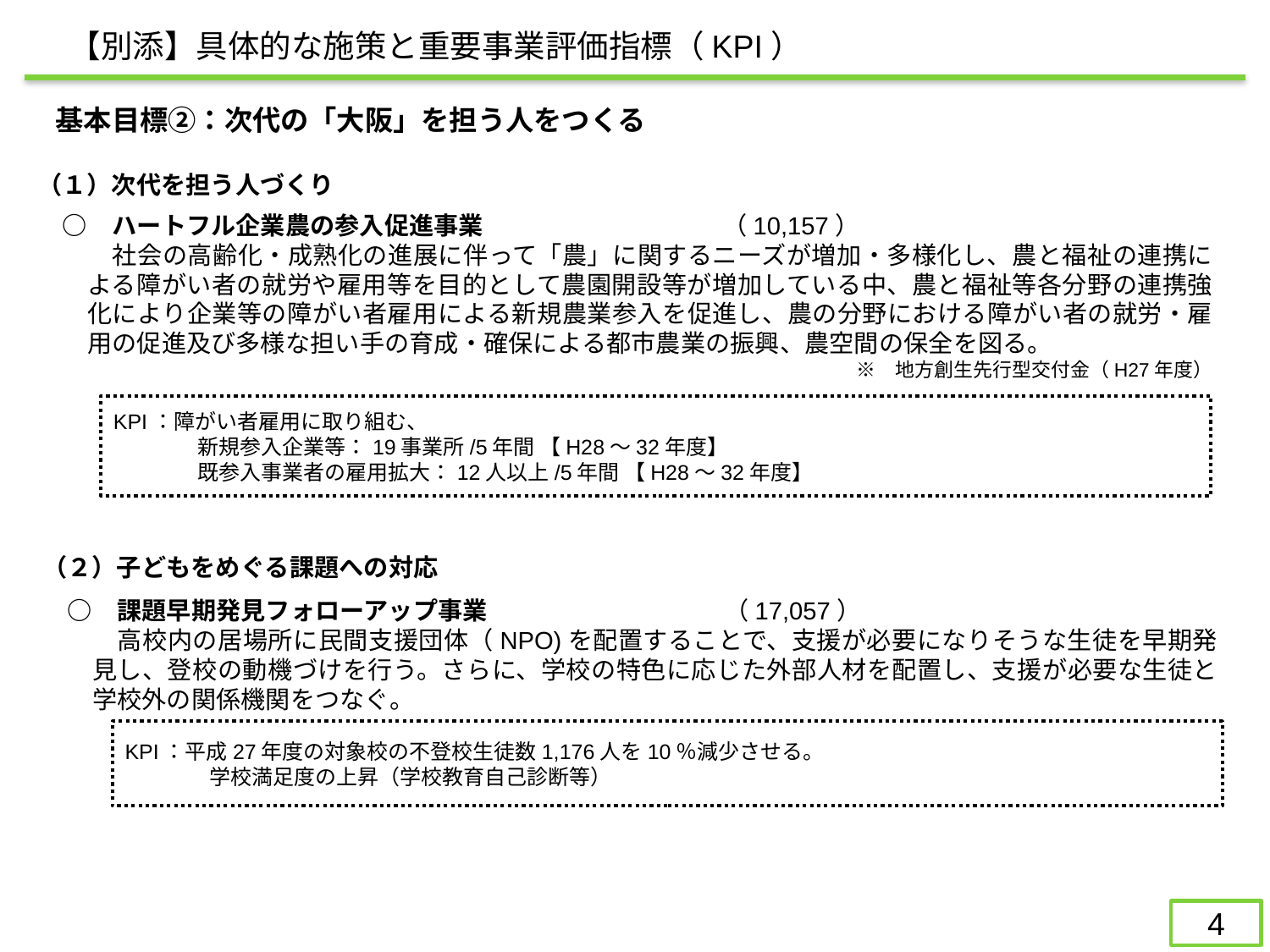

【別添】具体的な施策と重要事業評価指標（KPI）
　基本目標②：次代の「大阪」を担う人をつくる
（１）次代を担う人づくり
○	　ハートフル企業農の参入促進事業		（10,157）
　　社会の高齢化・成熟化の進展に伴って「農」に関するニーズが増加・多様化し、農と福祉の連携による障がい者の就労や雇用等を目的として農園開設等が増加している中、農と福祉等各分野の連携強化により企業等の障がい者雇用による新規農業参入を促進し、農の分野における障がい者の就労・雇用の促進及び多様な担い手の育成・確保による都市農業の振興、農空間の保全を図る。
　※　地方創生先行型交付金（H27年度）
KPI：障がい者雇用に取り組む、
　　　　新規参入企業等：19事業所/5年間 【H28～32年度】
　　　　既参入事業者の雇用拡大：12人以上/5年間 【H28～32年度】
（２）子どもをめぐる課題への対応
○	　課題早期発見フォローアップ事業 	　　　　　（17,057）
　　高校内の居場所に民間支援団体（NPO)を配置することで、支援が必要になりそうな生徒を早期発見し、登校の動機づけを行う。さらに、学校の特色に応じた外部人材を配置し、支援が必要な生徒と学校外の関係機関をつなぐ。
※　地方創生先行型交付金（H27年度）
KPI：平成27年度の対象校の不登校生徒数1,176人を10％減少させる。
　　　　学校満足度の上昇（学校教育自己診断等）
4